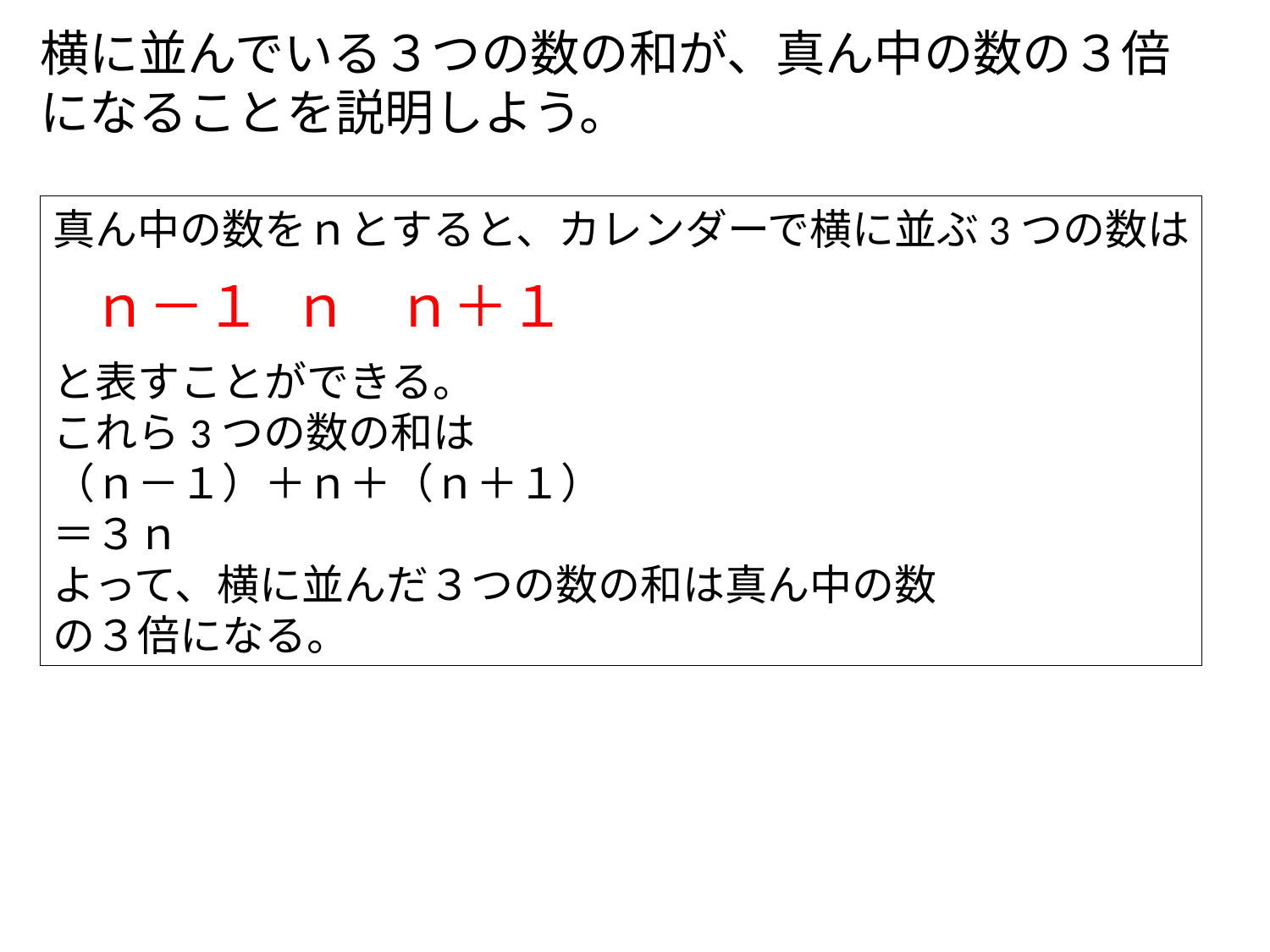

横に並んでいる３つの数の和が、真ん中の数の３倍
になることを説明しよう。
真ん中の数をｎとすると、カレンダーで横に並ぶ3つの数は

と表すことができる。
これら3つの数の和は
（ｎ－１）＋ｎ＋（ｎ＋１）
＝３ｎ
よって、横に並んだ３つの数の和は真ん中の数
の３倍になる。
ｎ
ｎ－１
ｎ＋１